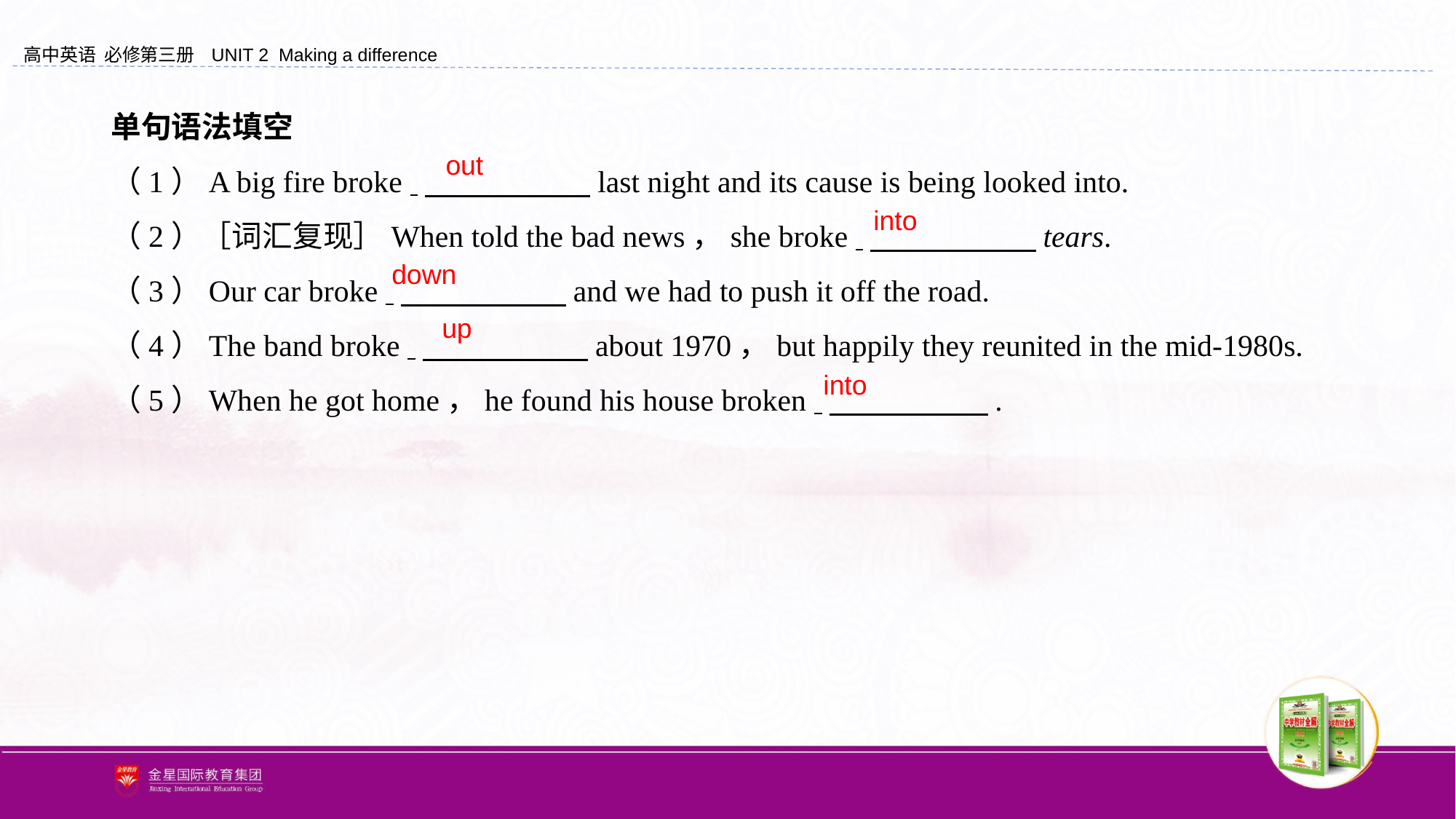

单句语法填空
（1）A big fire broke  　　　　 　 last night and its cause is being looked into.
（2）［词汇复现］When told the bad news，she broke  　　　　 　 tears.
（3）Our car broke  　　　　 　 and we had to push it off the road.
（4）The band broke  　　　　 　 about 1970，but happily they reunited in the mid-1980s.
（5）When he got home，he found his house broken  　　　　 　.

out
into
down
up
into